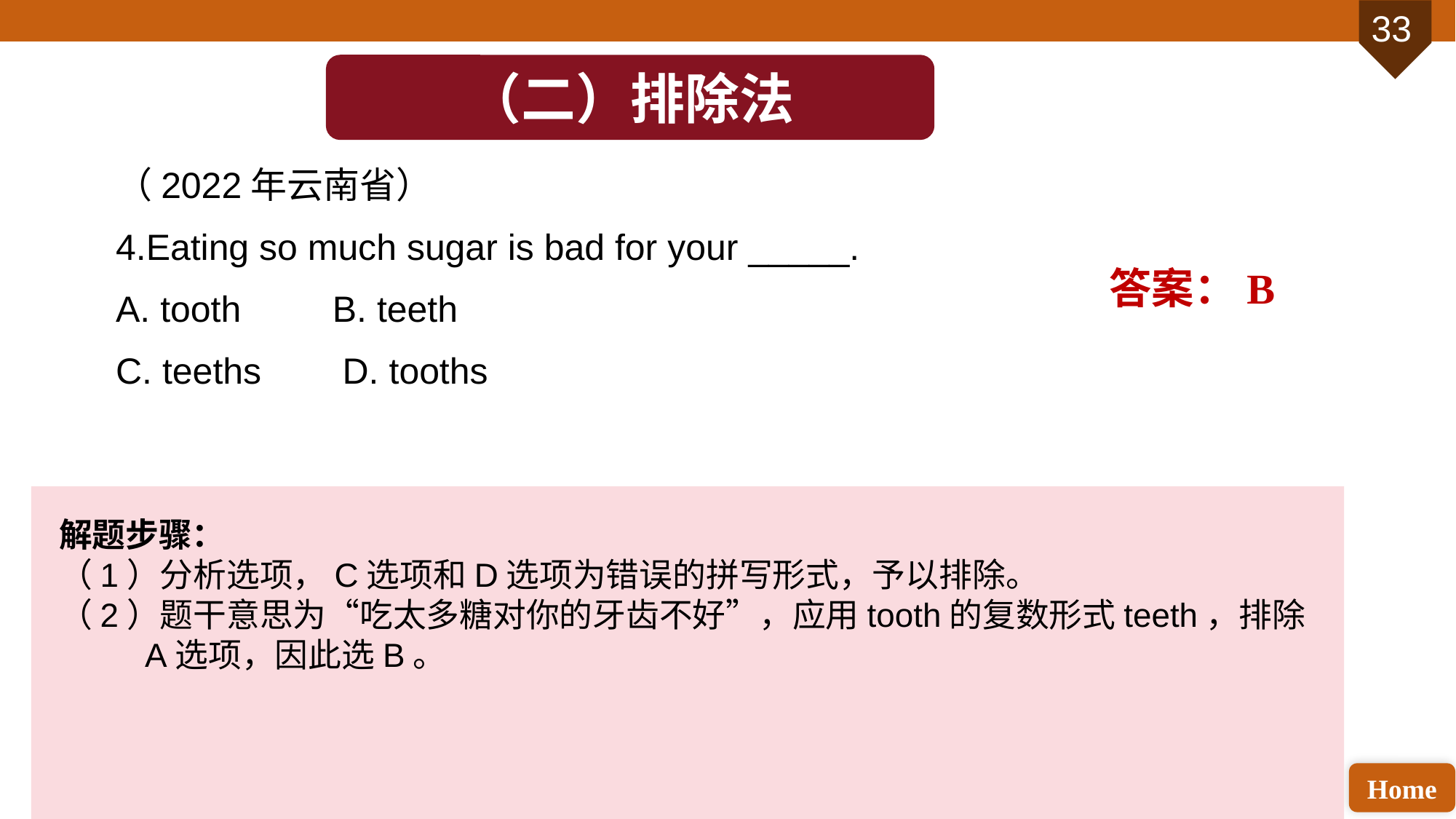

（二）排除法
（2022年云南省）
4.Eating so much sugar is bad for your _____.
A. tooth         B. teeth
C. teeths        D. tooths
答案：B

解题步骤：
（1）分析选项，C选项和D选项为错误的拼写形式，予以排除。
（2）题干意思为“吃太多糖对你的牙齿不好”，应用tooth的复数形式teeth，排除A选项，因此选B。